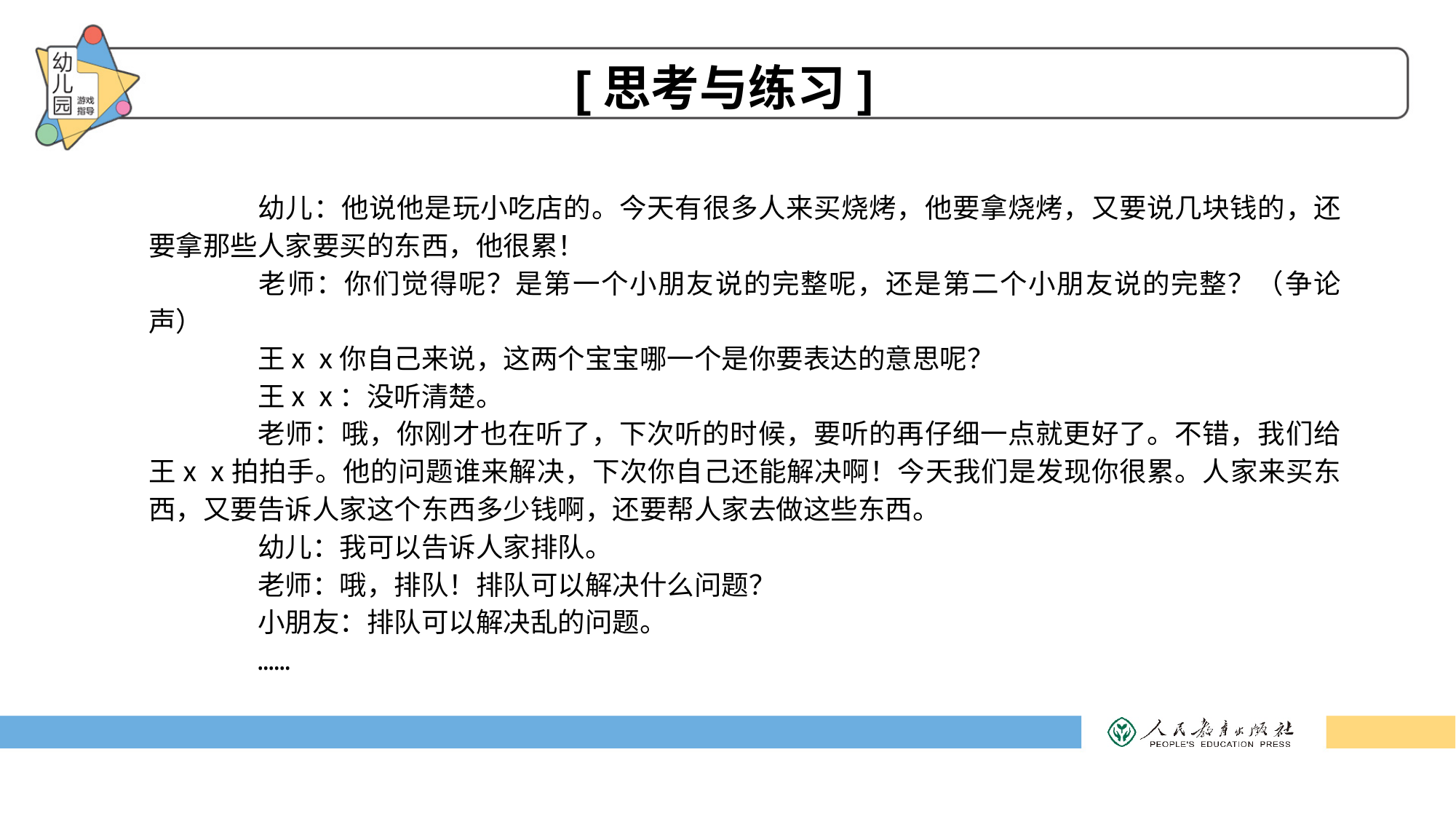

# [思考与练习]
	幼儿：他说他是玩小吃店的。今天有很多人来买烧烤，他要拿烧烤，又要说几块钱的，还要拿那些人家要买的东西，他很累！
	老师：你们觉得呢？是第一个小朋友说的完整呢，还是第二个小朋友说的完整？（争论声）
	王ⅹⅹ你自己来说，这两个宝宝哪一个是你要表达的意思呢？
	王ⅹⅹ：没听清楚。
	老师：哦，你刚才也在听了，下次听的时候，要听的再仔细一点就更好了。不错，我们给王ⅹⅹ拍拍手。他的问题谁来解决，下次你自己还能解决啊！今天我们是发现你很累。人家来买东西，又要告诉人家这个东西多少钱啊，还要帮人家去做这些东西。
	幼儿：我可以告诉人家排队。
	老师：哦，排队！排队可以解决什么问题？
	小朋友：排队可以解决乱的问题。
	……